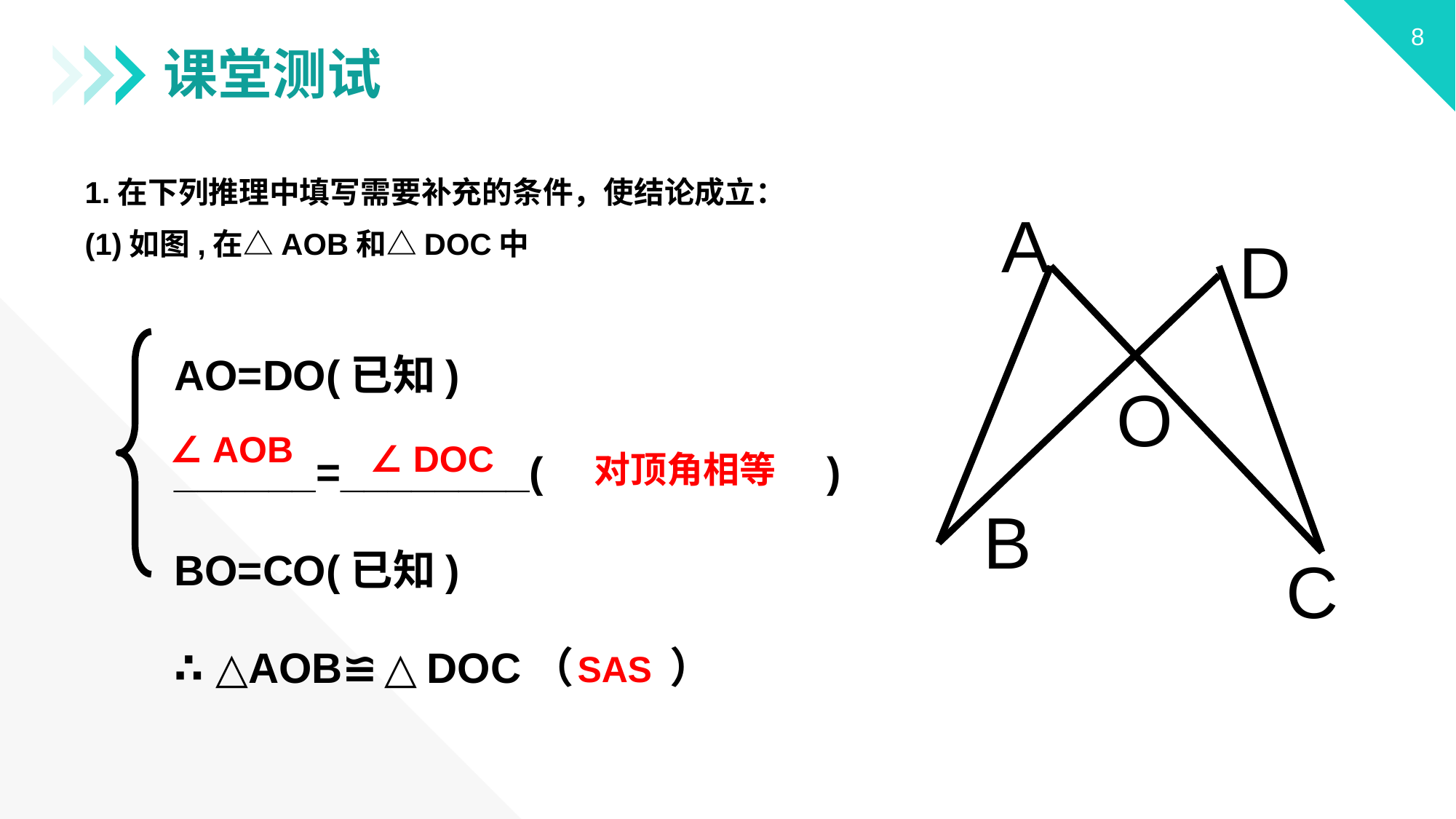

课堂测试
1.在下列推理中填写需要补充的条件，使结论成立：
(1)如图,在△AOB和△DOC中
A
D

O
B
AO=DO(已知)
______=________(                        )
BO=CO(已知)
∴ △AOB≌△DOC（          ）

∠ AOB
∠ DOC
对顶角相等
C
SAS